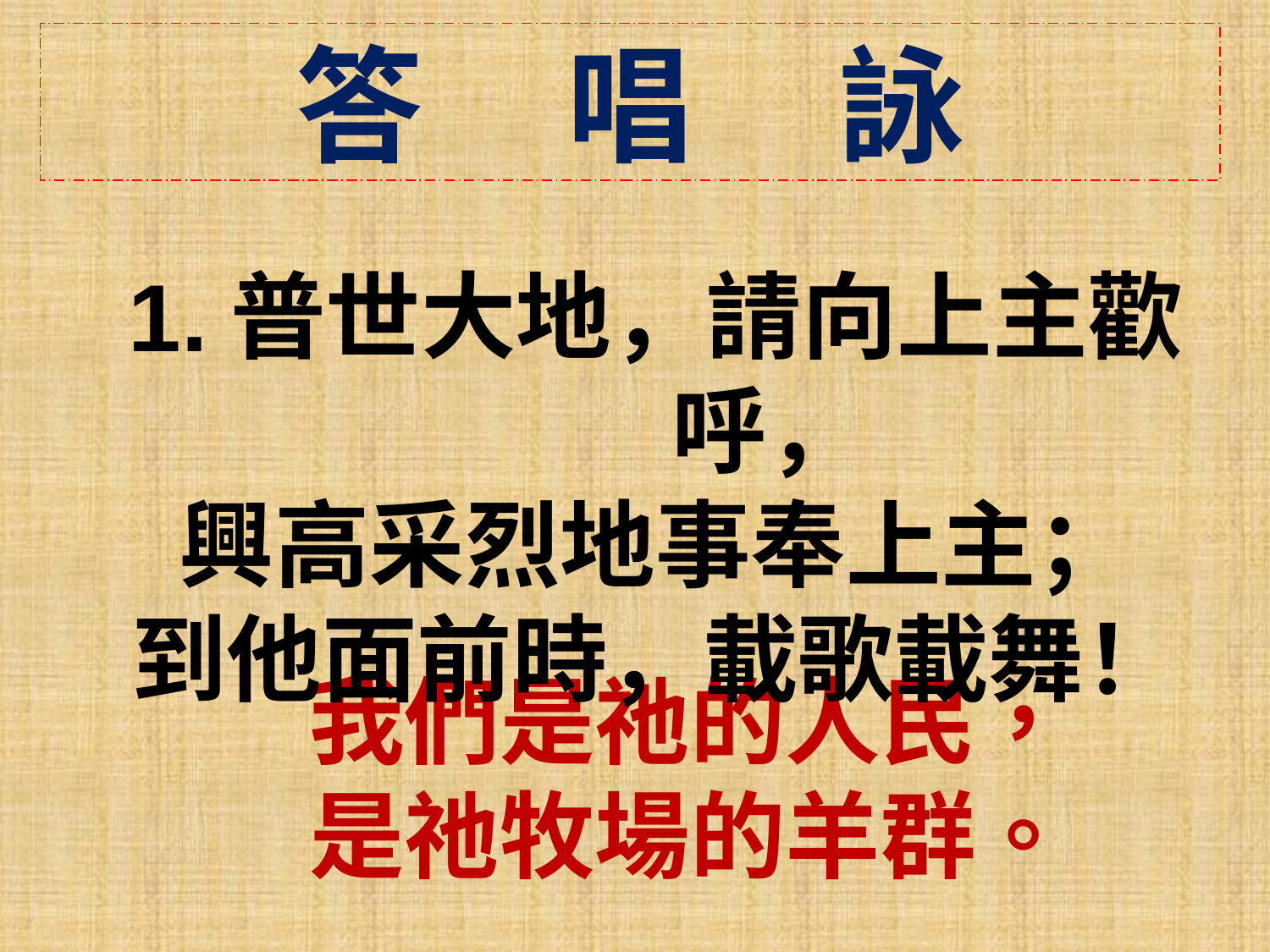

答     唱     詠
1.普世大地，請向上主歡呼，
興高采烈地事奉上主；
到他面前時，載歌載舞！
我們是祂的人民，
是祂牧場的羊群。